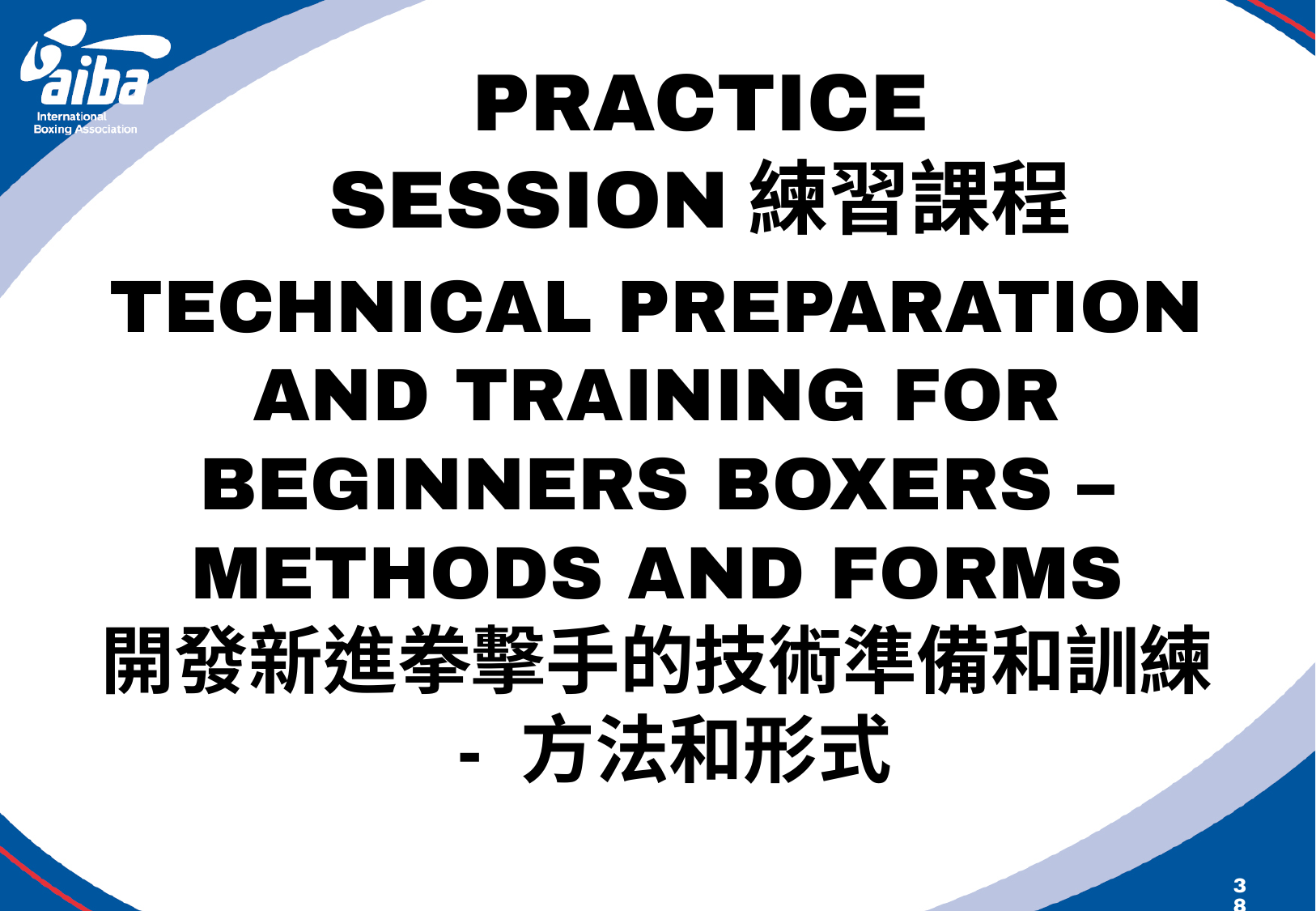

PRACTICE SESSION練習課程
TECHNICAL PREPARATION AND TRAINING FOR BEGINNERS BOXERS –METHODS AND FORMS
開發新進拳擊手的技術準備和訓練 - 方法和形式
389